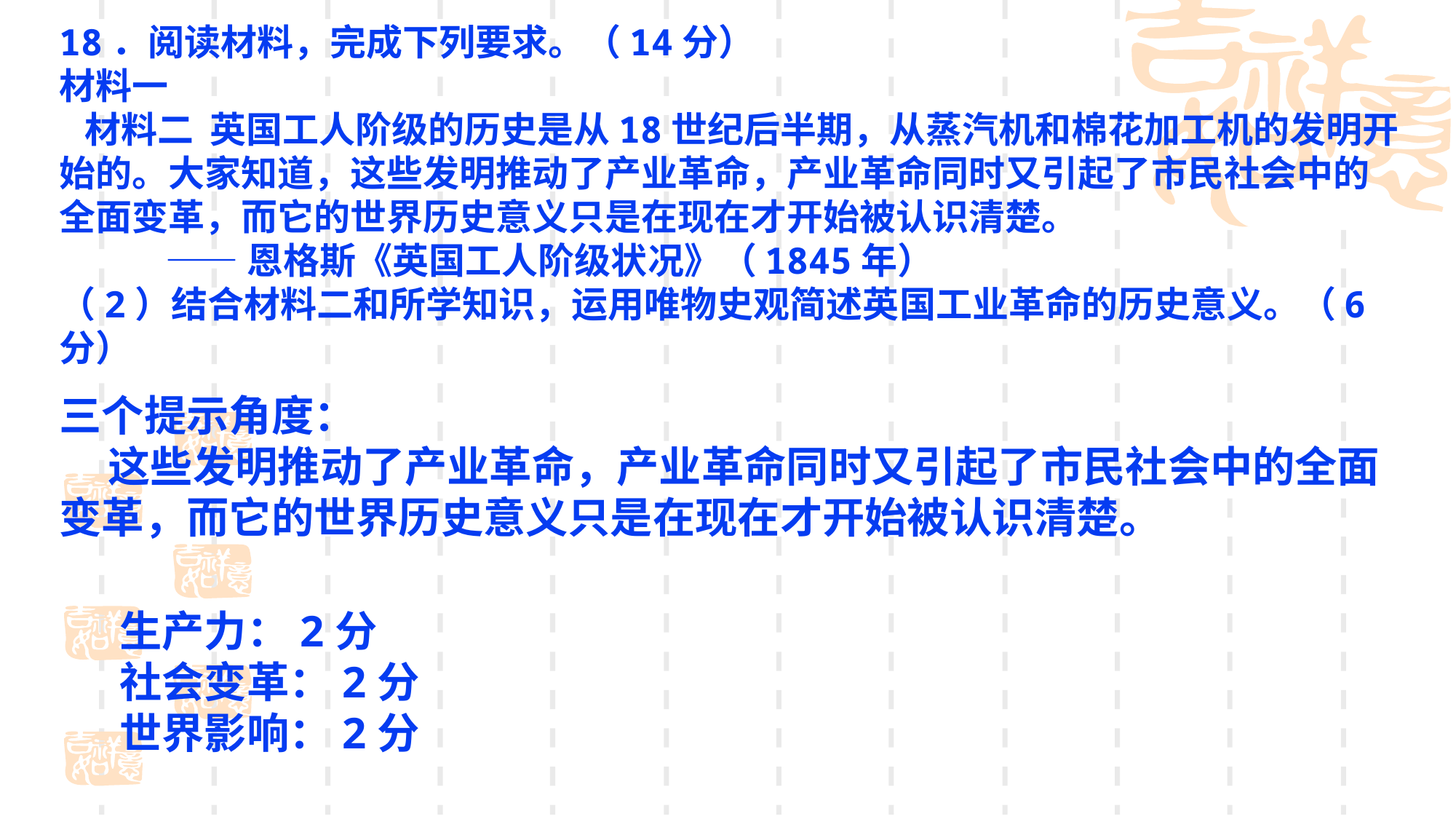

18．阅读材料，完成下列要求。（14分）
材料一
  材料二  英国工人阶级的历史是从18世纪后半期，从蒸汽机和棉花加工机的发明开始的。大家知道，这些发明推动了产业革命，产业革命同时又引起了市民社会中的全面变革，而它的世界历史意义只是在现在才开始被认识清楚。
             ——恩格斯《英国工人阶级状况》（1845年）
（2）结合材料二和所学知识，运用唯物史观简述英国工业革命的历史意义。（6分）
三个提示角度：
    这些发明推动了产业革命，产业革命同时又引起了市民社会中的全面变革，而它的世界历史意义只是在现在才开始被认识清楚。
生产力：2分
社会变革：2分
世界影响：2分